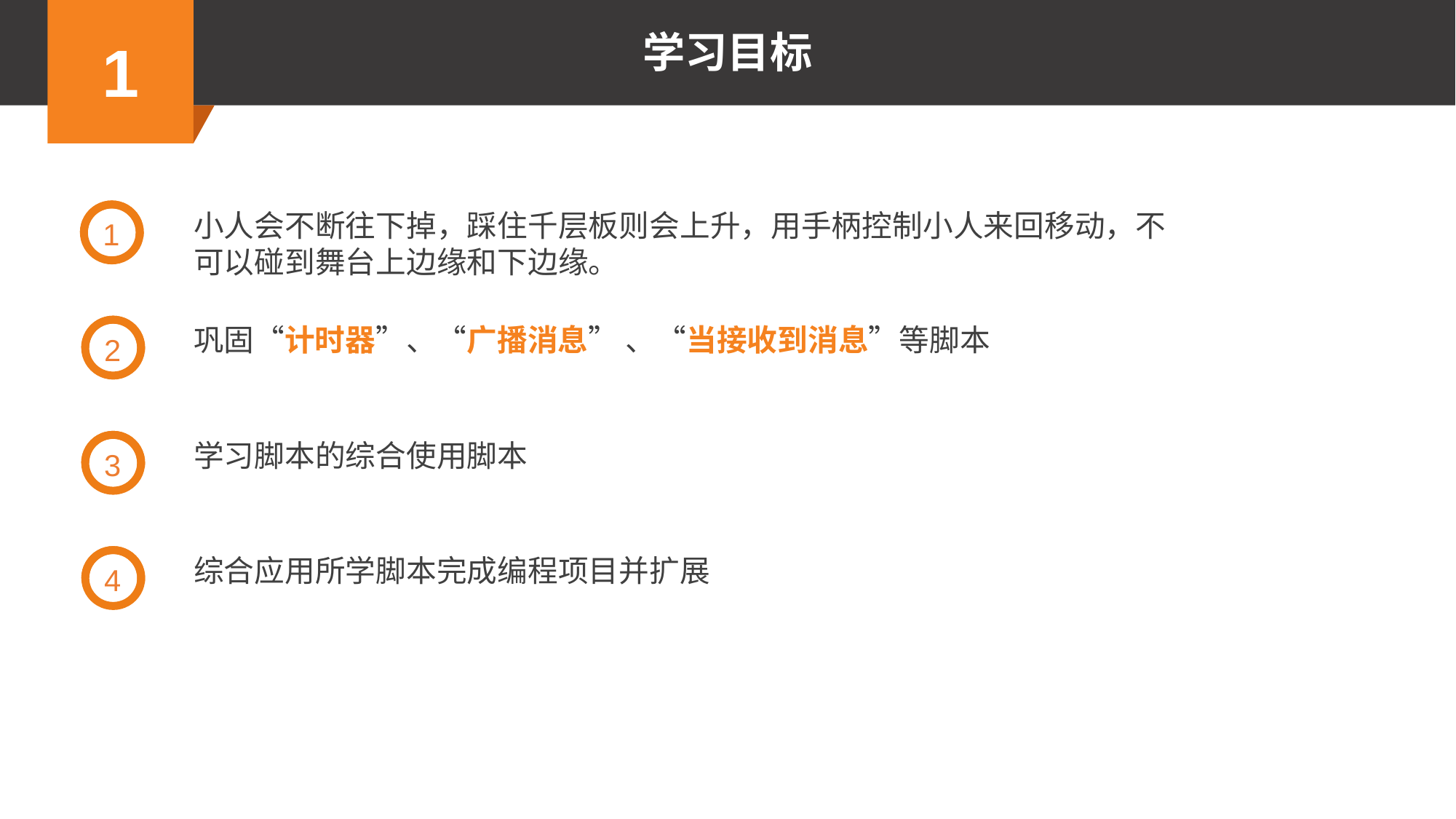

1
小人会不断往下掉，踩住千层板则会上升，用手柄控制小人来回移动，不可以碰到舞台上边缘和下边缘。

2
巩固“计时器”、“广播消息” 、“当接收到消息”等脚本

3
学习脚本的综合使用脚本

4
综合应用所学脚本完成编程项目并扩展